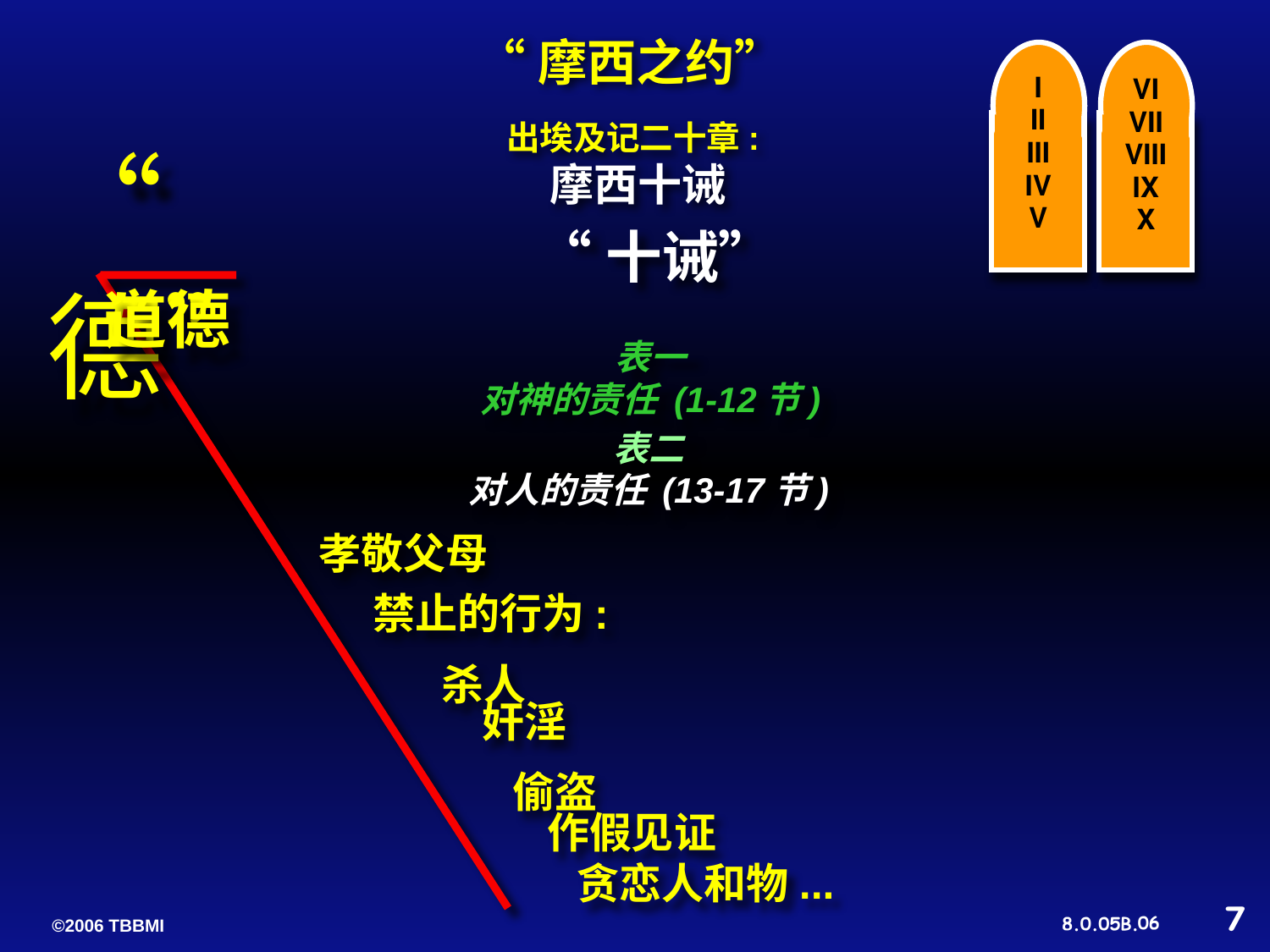

“摩西之约”

I
II
III
IV
V
VI
VII
VIII
IX
X

出埃及记二十章:
摩西十诫
“德”
“十诫”
道德

表一
对神的责任 (1-12节)
表二
对人的责任 (13-17节)
孝敬父母
 禁止的行为:

杀人
奸淫

偷盗
作假见证
贪恋人和物...
7

06